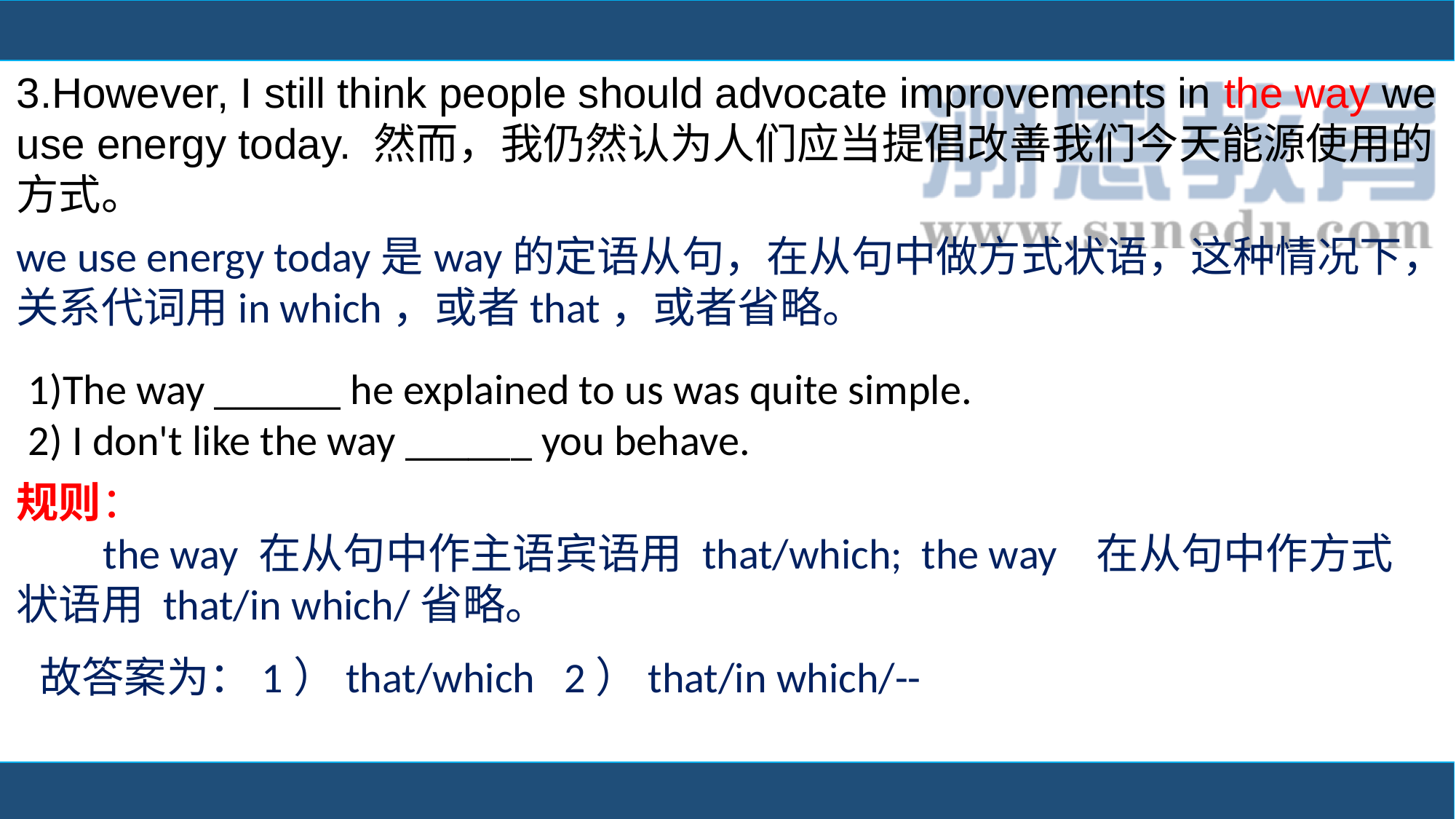

3.However, I still think people should advocate improvements in the way we use energy today. 然而，我仍然认为人们应当提倡改善我们今天能源使用的方式。
we use energy today是way的定语从句，在从句中做方式状语，这种情况下，关系代词用in which，或者that，或者省略。

1)The way ______ he explained to us was quite simple.
2) I don't like the way ______ you behave.
规则：
         the way 在从句中作主语宾语用 that/which;  the way   在从句中作方式状语用 that/in which/省略。
故答案为：1）that/which   2）that/in which/--